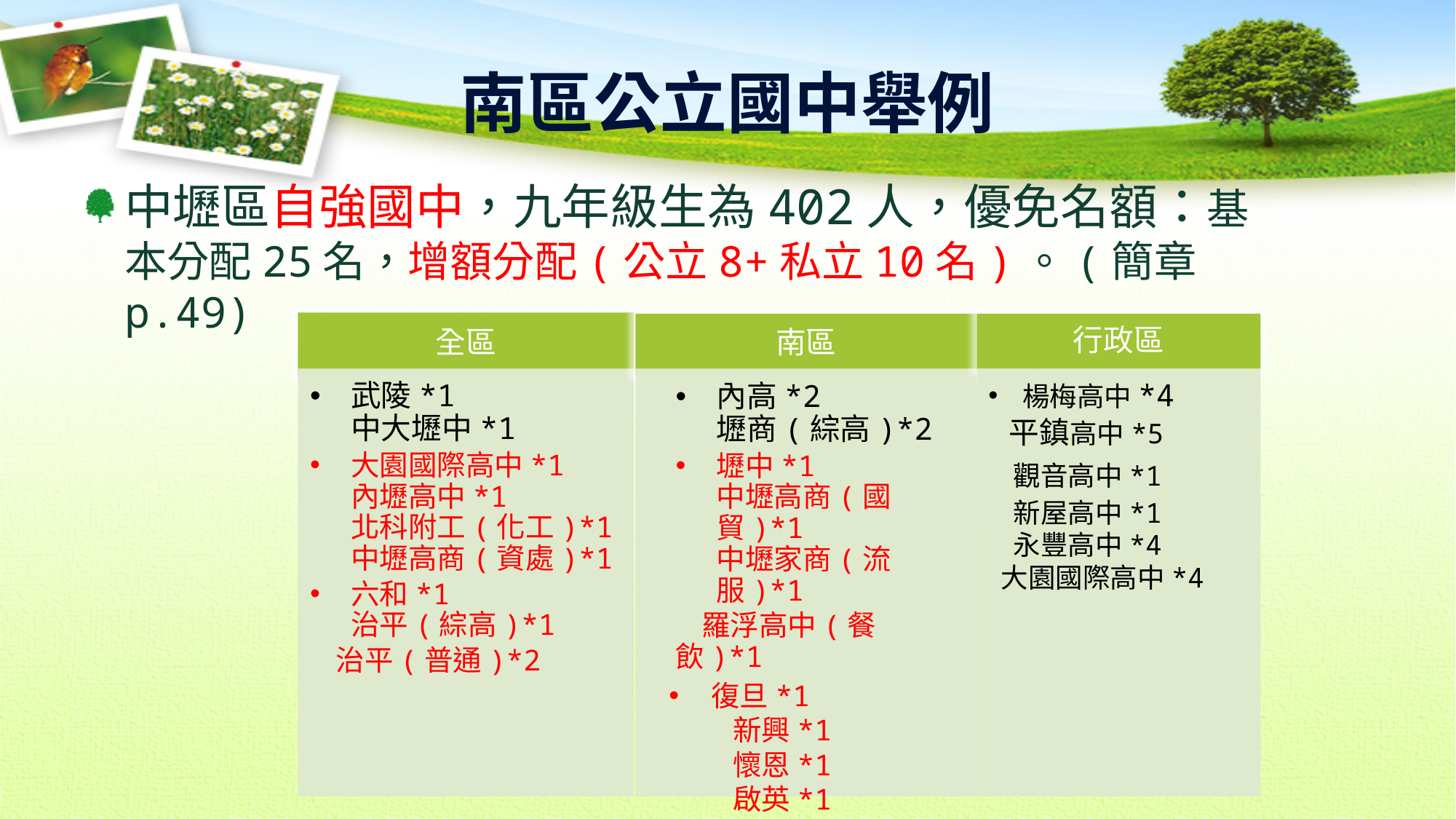

南區公立國中舉例
中壢區自強國中，九年級生為402人，優免名額：基本分配25名，增額分配(公立8+私立10名)。(簡章p.49)
全區
南區
行政區
武陵*1
中大壢中*1
大園國際高中*1
內壢高中*1
北科附工(化工)*1
中壢高商(資處)*1
六和*1
治平(綜高)*1
   治平(普通)*2
內高*2
壢商(綜高)*2
壢中*1
中壢高商(國貿)*1
中壢家商(流服)*1
   羅浮高中(餐飲)*1
  復旦*1
  新興*1
  懷恩*1
  啟英*1
  育達*2
楊梅高中*4
  平鎮高中*5
  觀音高中*1
   新屋高中*1
   永豐高中*4
 大園國際高中*4
17